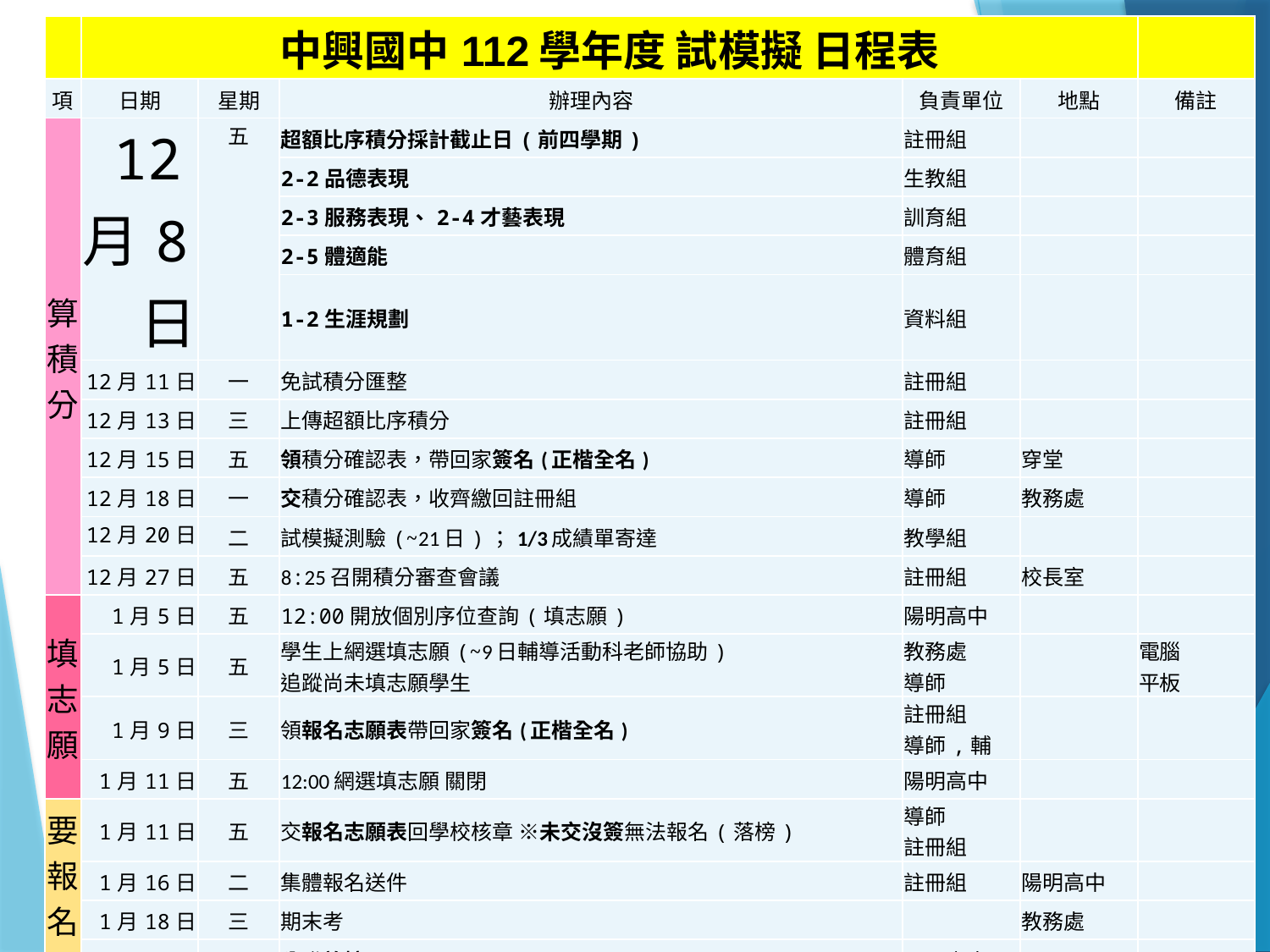

|  | 中興國中112學年度 試模擬 日程表 |  |  |  |  |  |
| --- | --- | --- | --- | --- | --- | --- |
| 項 | 日期 | 星期 | 辦理內容 | 負責單位 | 地點 | 備註 |
| 算積分 | 12月8日 | 五 | 超額比序積分採計截止日(前四學期) | 註冊組 |  |  |
|  |  |  | 2-2品德表現 | 生教組 |  |  |
|  |  |  | 2-3服務表現、2-4才藝表現 | 訓育組 |  |  |
|  |  |  | 2-5體適能 | 體育組 |  |  |
|  |  |  | 1-2生涯規劃 | 資料組 |  |  |
|  | 12月11日 | 一 | 免試積分匯整 | 註冊組 |  |  |
|  | 12月13日 | 三 | 上傳超額比序積分 | 註冊組 |  |  |
|  | 12月15日 | 五 | 領積分確認表，帶回家簽名(正楷全名) | 導師 | 穿堂 |  |
|  | 12月18日 | 一 | 交積分確認表，收齊繳回註冊組 | 導師 | 教務處 |  |
|  | 12月20日 | 二 | 試模擬測驗(~21日)；1/3成績單寄達 | 教學組 |  |  |
|  | 12月27日 | 五 | 8:25召開積分審查會議 | 註冊組 | 校長室 |  |
| 填志願 | 1月5日 | 五 | 12:00開放個別序位查詢(填志願) | 陽明高中 |  |  |
|  | 1月5日 | 五 | 學生上網選填志願(~9日輔導活動科老師協助) 追蹤尚未填志願學生 | 教務處 導師 |  | 電腦 平板 |
|  | 1月9日 | 三 | 領報名志願表帶回家簽名(正楷全名) | 註冊組 導師,輔 |  |  |
|  | 1月11日 | 五 | 12:00網選填志願 關閉 | 陽明高中 |  |  |
| 要報名 | 1月11日 | 五 | 交報名志願表回學校核章 ※未交沒簽無法報名(落榜) | 導師 註冊組 |  |  |
|  | 1月16日 | 二 | 集體報名送件 | 註冊組 | 陽明高中 |  |
|  | 1月18日 | 三 | 期末考 |  | 教務處 |  |
|  | 2月16日 | 一 | 分發放榜 | 陽明高中 |  |  |
|  | 3月25日 | 二 | 第二次學生上網選填志願~4/12日,含特招考試不分發 | 教務處 |  | 平板 |